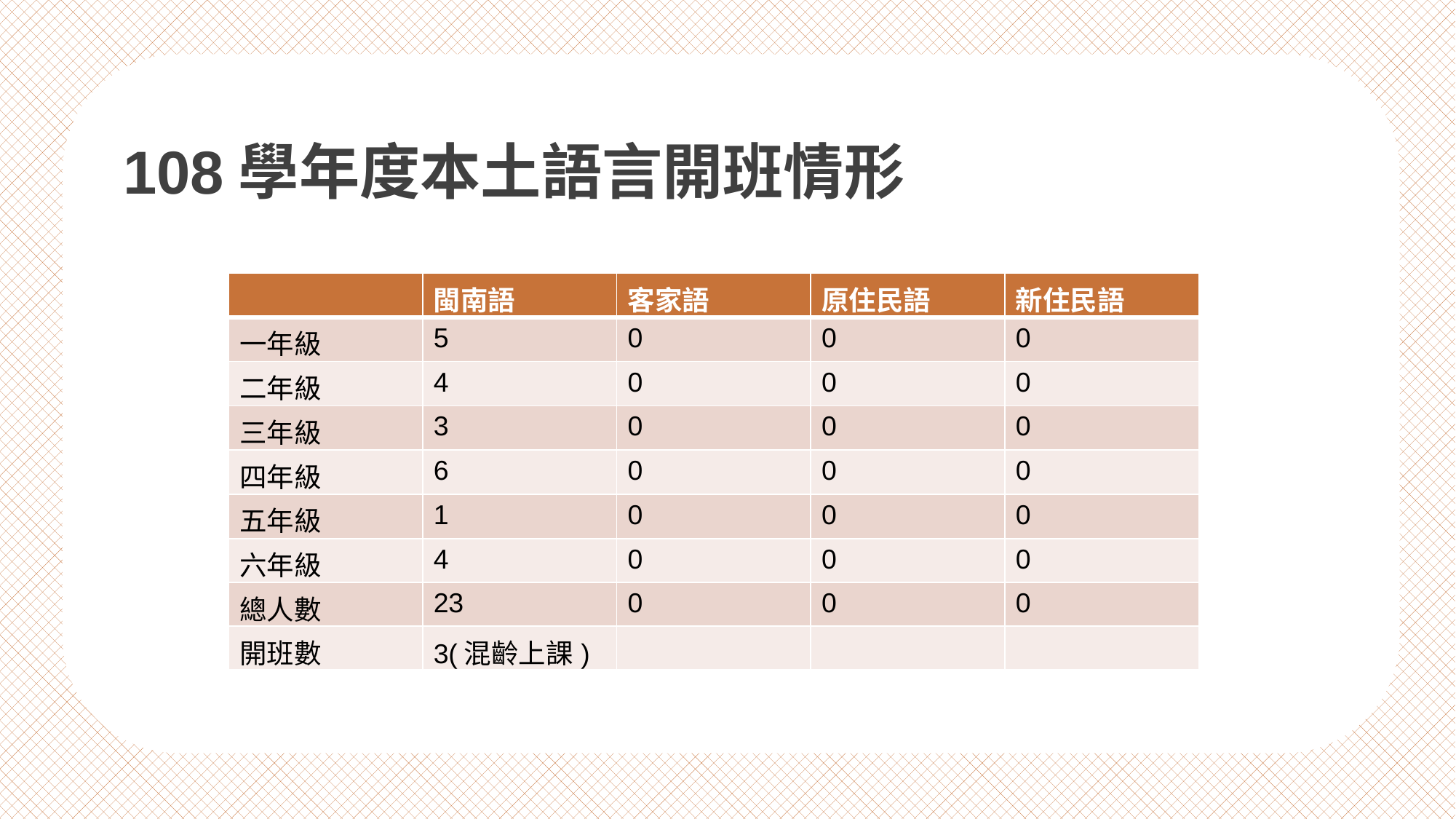

108學年度本土語言開班情形
|  | 閩南語 | 客家語 | 原住民語 | 新住民語 |
| --- | --- | --- | --- | --- |
| 一年級 | 5 | 0 | 0 | 0 |
| 二年級 | 4 | 0 | 0 | 0 |
| 三年級 | 3 | 0 | 0 | 0 |
| 四年級 | 6 | 0 | 0 | 0 |
| 五年級 | 1 | 0 | 0 | 0 |
| 六年級 | 4 | 0 | 0 | 0 |
| 總人數 | 23 | 0 | 0 | 0 |
| 開班數 | 3(混齡上課) |  |  |  |
上課地點
視聽教室

班教師一人
(通過閩南語認證中級證書)